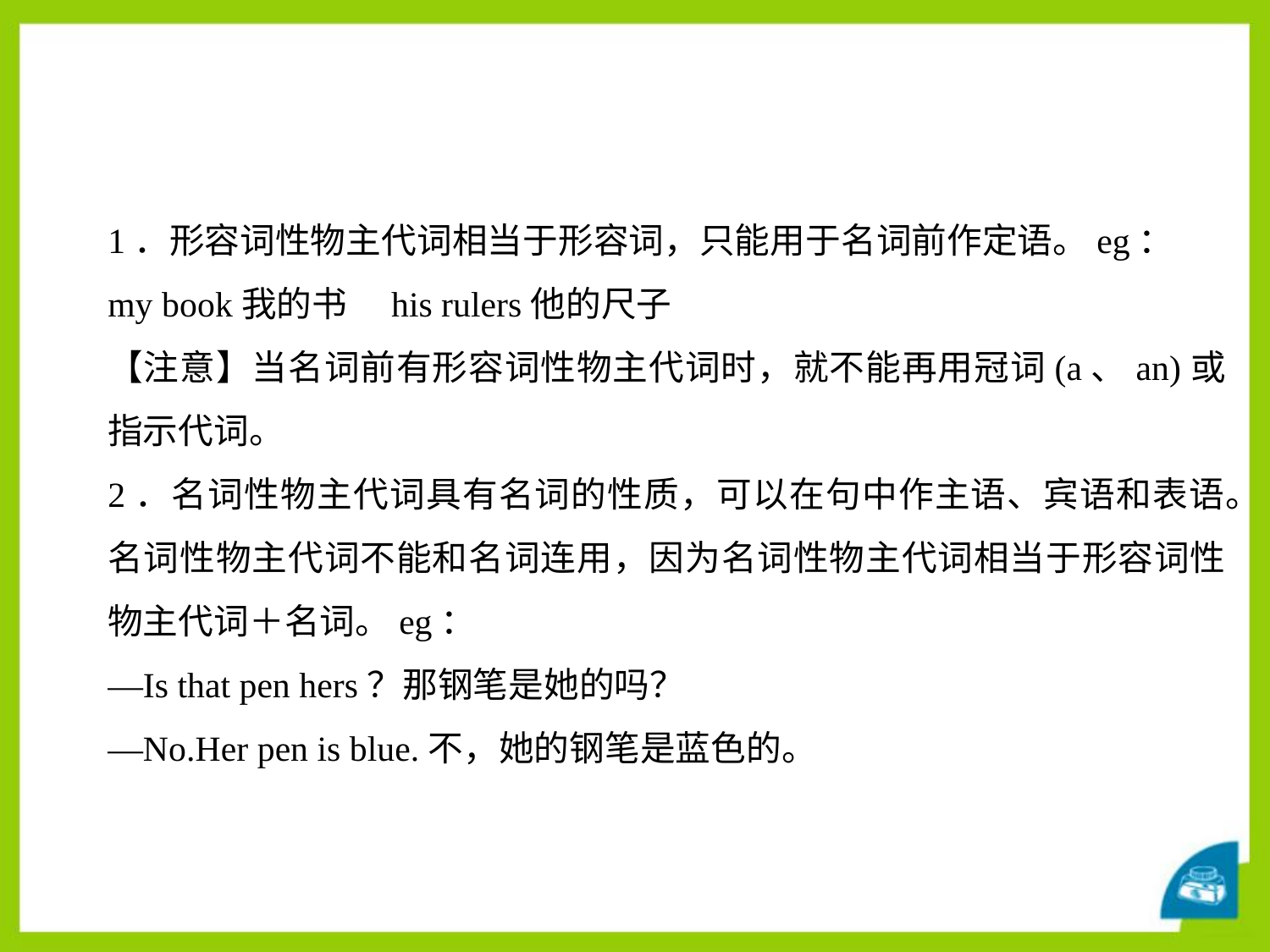

1．形容词性物主代词相当于形容词，只能用于名词前作定语。eg：
my book我的书　his rulers他的尺子
【注意】当名词前有形容词性物主代词时，就不能再用冠词(a、an)或指示代词。
2．名词性物主代词具有名词的性质，可以在句中作主语、宾语和表语。名词性物主代词不能和名词连用，因为名词性物主代词相当于形容词性物主代词＋名词。eg：
—Is that pen hers？那钢笔是她的吗？
—No.Her pen is blue.不，她的钢笔是蓝色的。